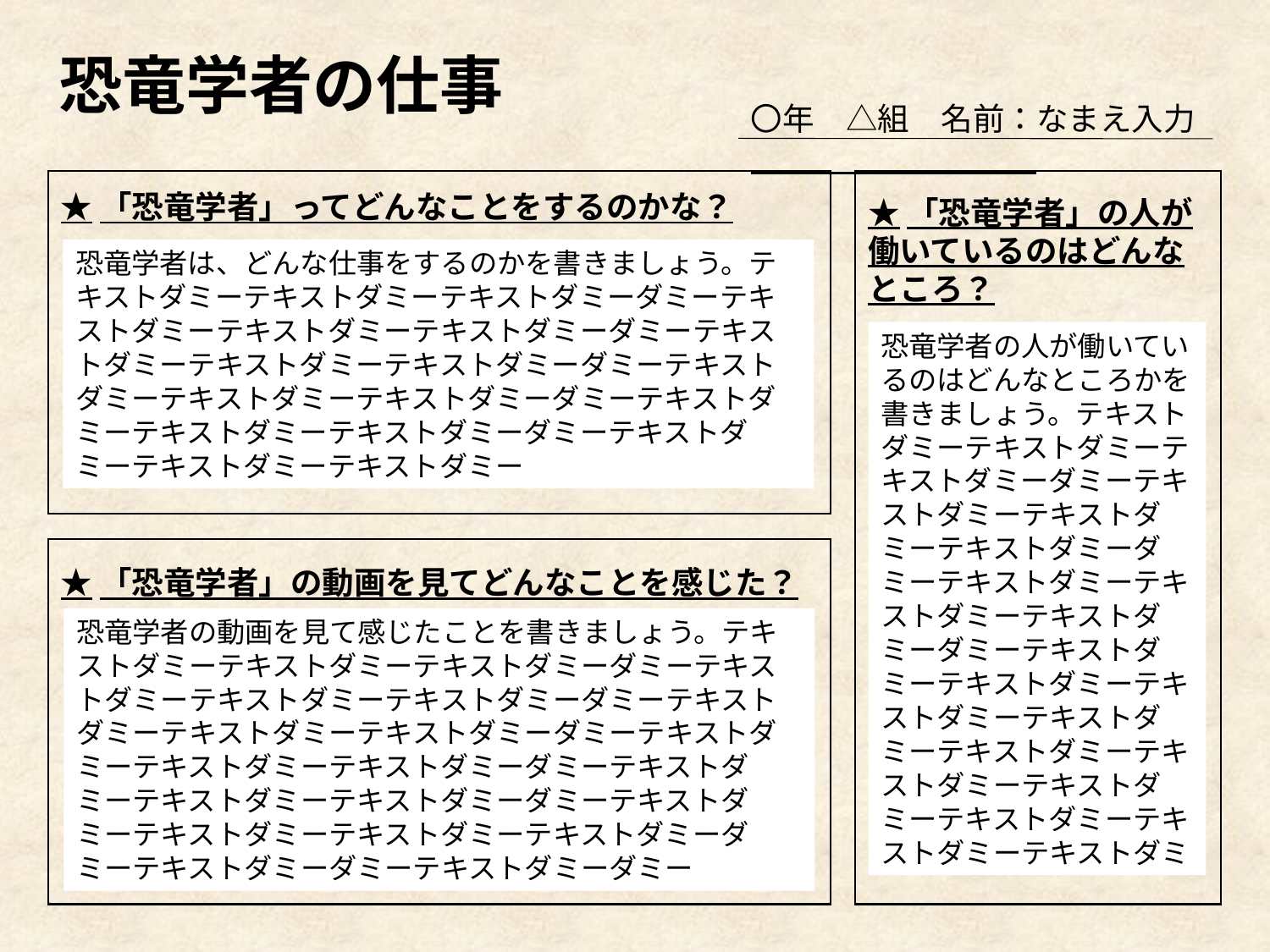

恐竜学者の仕事
〇年　△組　名前：なまえ入力

★「恐竜学者」ってどんなことをするのかな？
★「恐竜学者」の人が働いているのはどんなところ？
恐竜学者は、どんな仕事をするのかを書きましょう。テキストダミーテキストダミーテキストダミーダミーテキストダミーテキストダミーテキストダミーダミーテキストダミーテキストダミーテキストダミーダミーテキストダミーテキストダミーテキストダミーダミーテキストダミーテキストダミーテキストダミーダミーテキストダミーテキストダミーテキストダミー
恐竜学者の人が働いているのはどんなところかを書きましょう。テキストダミーテキストダミーテキストダミーダミーテキストダミーテキストダミーテキストダミーダミーテキストダミーテキストダミーテキストダミーダミーテキストダミーテキストダミーテキストダミーテキストダミーテキストダミーテキストダミーテキストダミーテキストダミーテキストダミーテキストダミ

★「恐竜学者」の動画を見てどんなことを感じた？
恐竜学者の動画を見て感じたことを書きましょう。テキストダミーテキストダミーテキストダミーダミーテキストダミーテキストダミーテキストダミーダミーテキストダミーテキストダミーテキストダミーダミーテキストダミーテキストダミーテキストダミーダミーテキストダミーテキストダミーテキストダミーダミーテキストダミーテキストダミーテキストダミーテキストダミーダミーテキストダミーダミーテキストダミーダミー